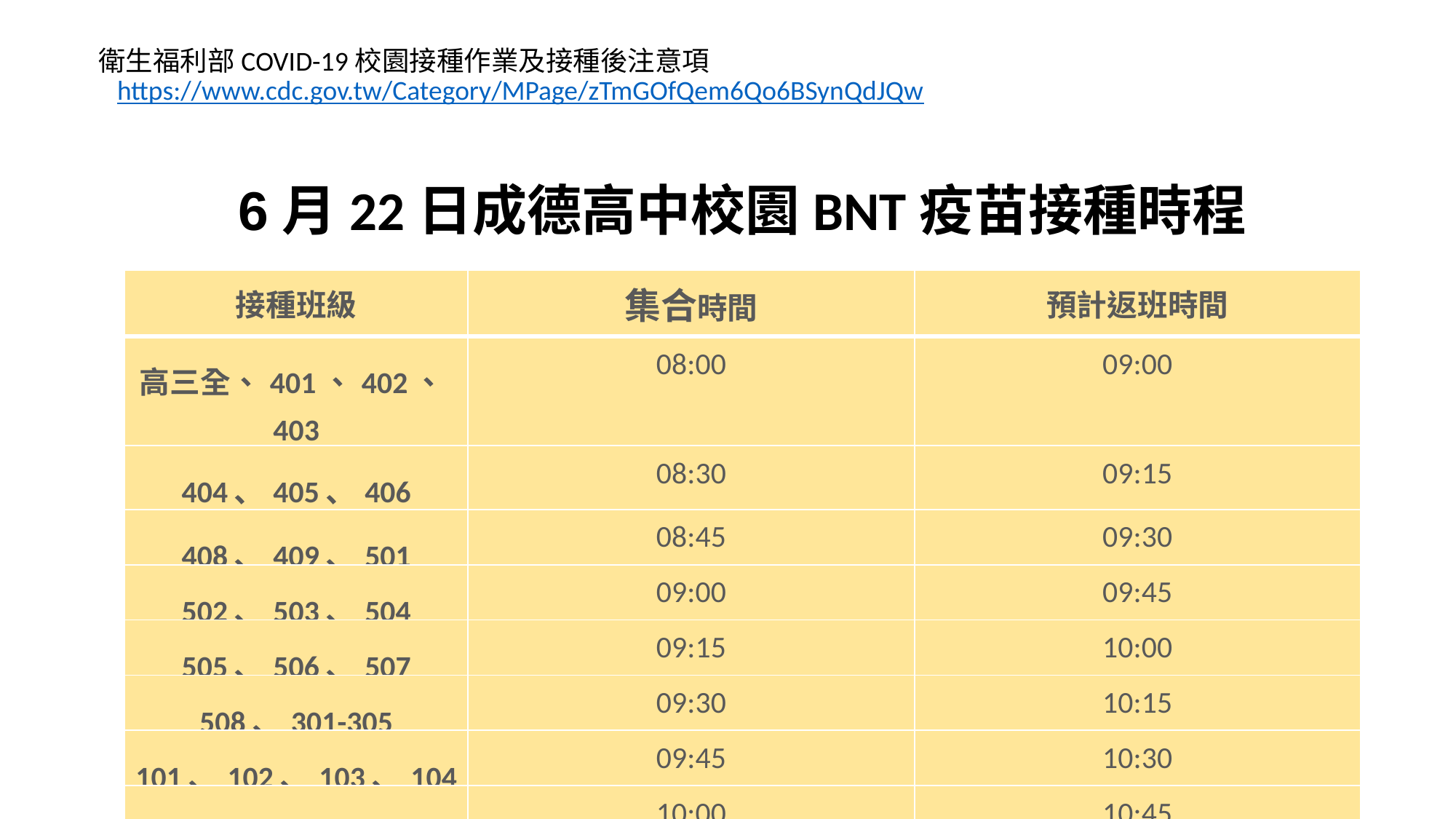

# 衛生福利部COVID-19校園接種作業及接種後注意項   https://www.cdc.gov.tw/Category/MPage/zTmGOfQem6Qo6BSynQdJQw
6月22日成德高中校園BNT疫苗接種時程
| 接種班級 | 集合時間 | 預計返班時間 |
| --- | --- | --- |
| 高三全、401、402、403 | 08:00 | 09:00 |
| 404、405、406 | 08:30 | 09:15 |
| 408、409、501 | 08:45 | 09:30 |
| 502、503、504 | 09:00 | 09:45 |
| 505、506、507 | 09:15 | 10:00 |
| 508、301-305 | 09:30 | 10:15 |
| 101、102、103、104 | 09:45 | 10:30 |
| 201、202、204 | 10:00 | 10:45 |